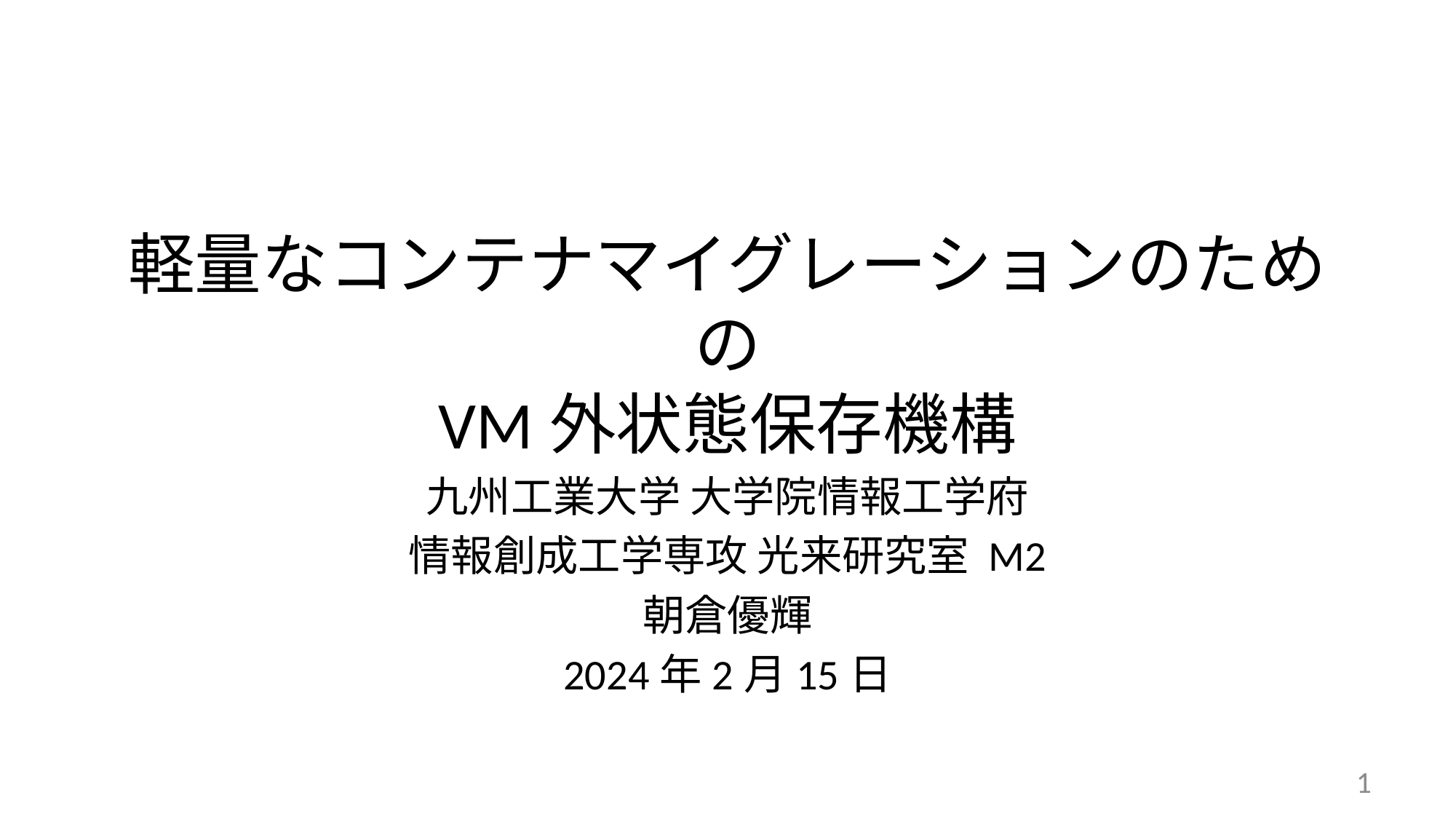

# 軽量なコンテナマイグレーションのための VM外状態保存機構
九州工業大学 大学院情報工学府
情報創成工学専攻 光来研究室 M2
朝倉優輝
2024年2月15日

1